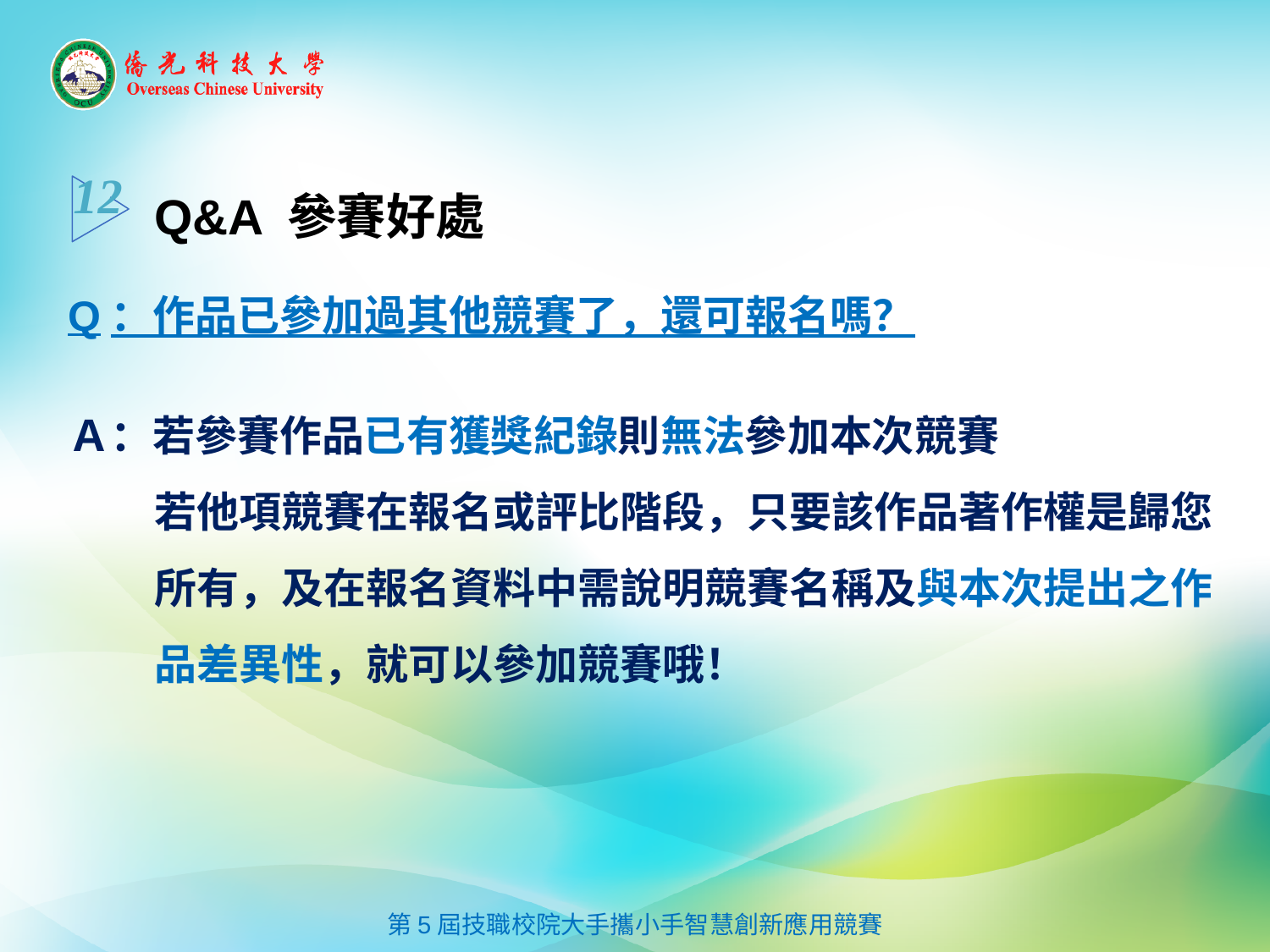

12

Q&A 參賽好處
Q：作品已參加過其他競賽了，還可報名嗎？

Ａ：若參賽作品已有獲獎紀錄則無法參加本次競賽
若他項競賽在報名或評比階段，只要該作品著作權是歸您所有，及在報名資料中需說明競賽名稱及與本次提出之作品差異性，就可以參加競賽哦！